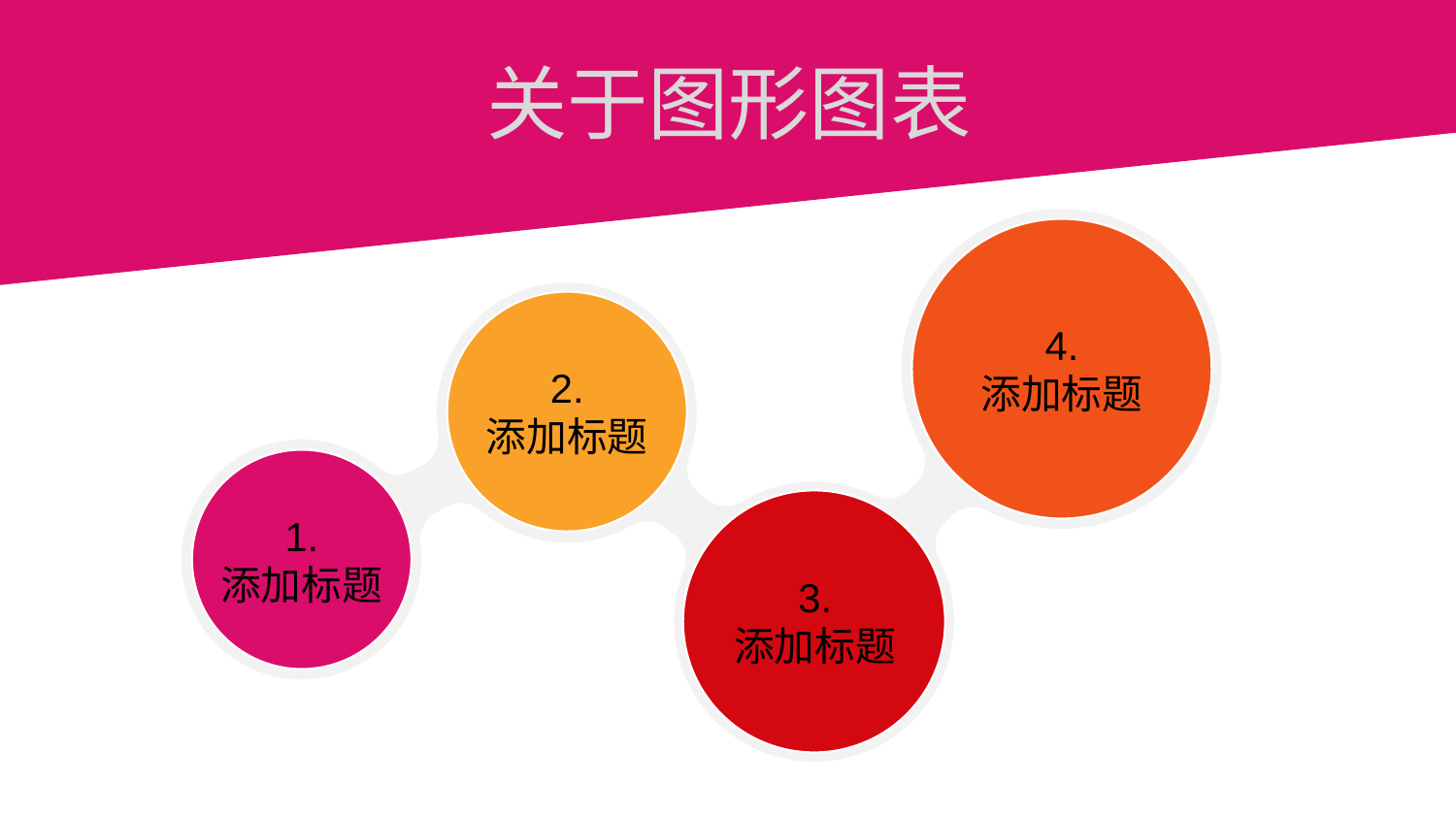

# 关于图形图表
4.
添加标题
2.
添加标题
1.
添加标题
3.
添加标题